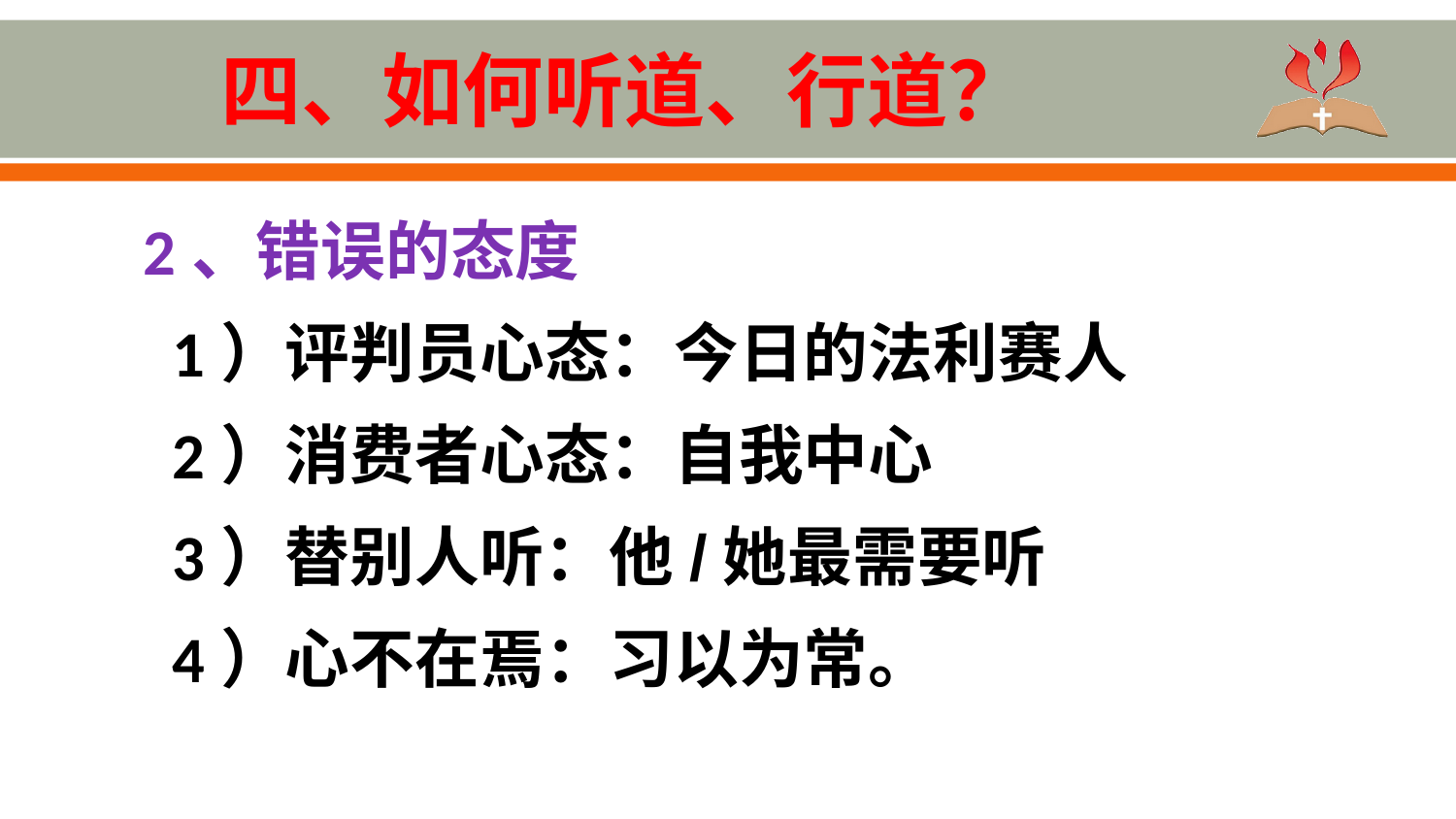

# 四、如何听道、行道？
        2、错误的态度
     1）评判员心态：今日的法利赛人
2）消费者心态：自我中心
     3）替别人听：他/她最需要听
     4）心不在焉：习以为常。

29